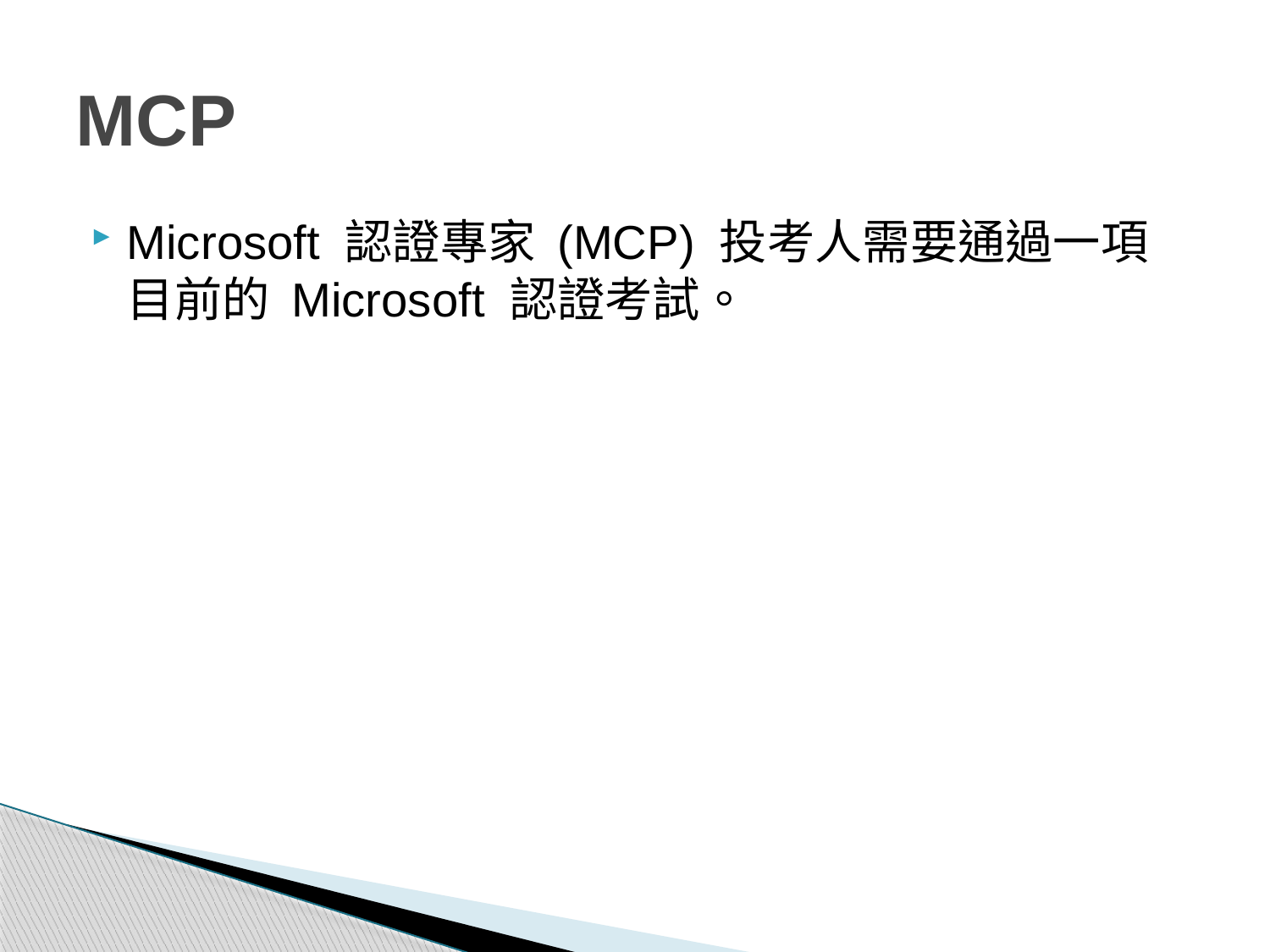

# MCP
Microsoft 認證專家 (MCP) 投考人需要通過一項目前的 Microsoft 認證考試。